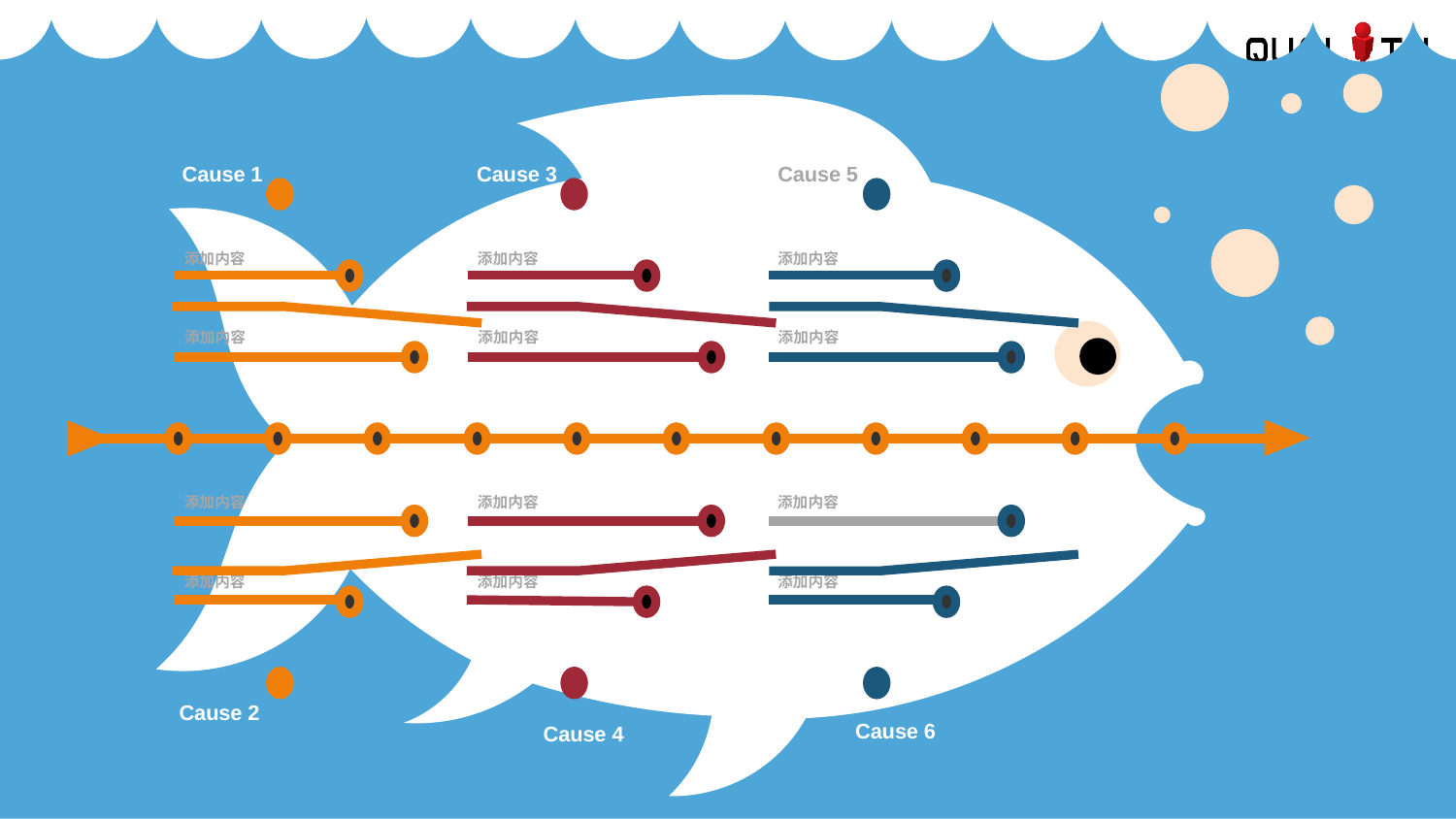

Cause 1
Cause 3

添加内容
添加内容
添加内容
添加内容

Cause 5

添加内容
添加内容
添加内容
添加内容
添加内容
添加内容
添加内容
添加内容

Cause 2
Cause 6
Cause 4